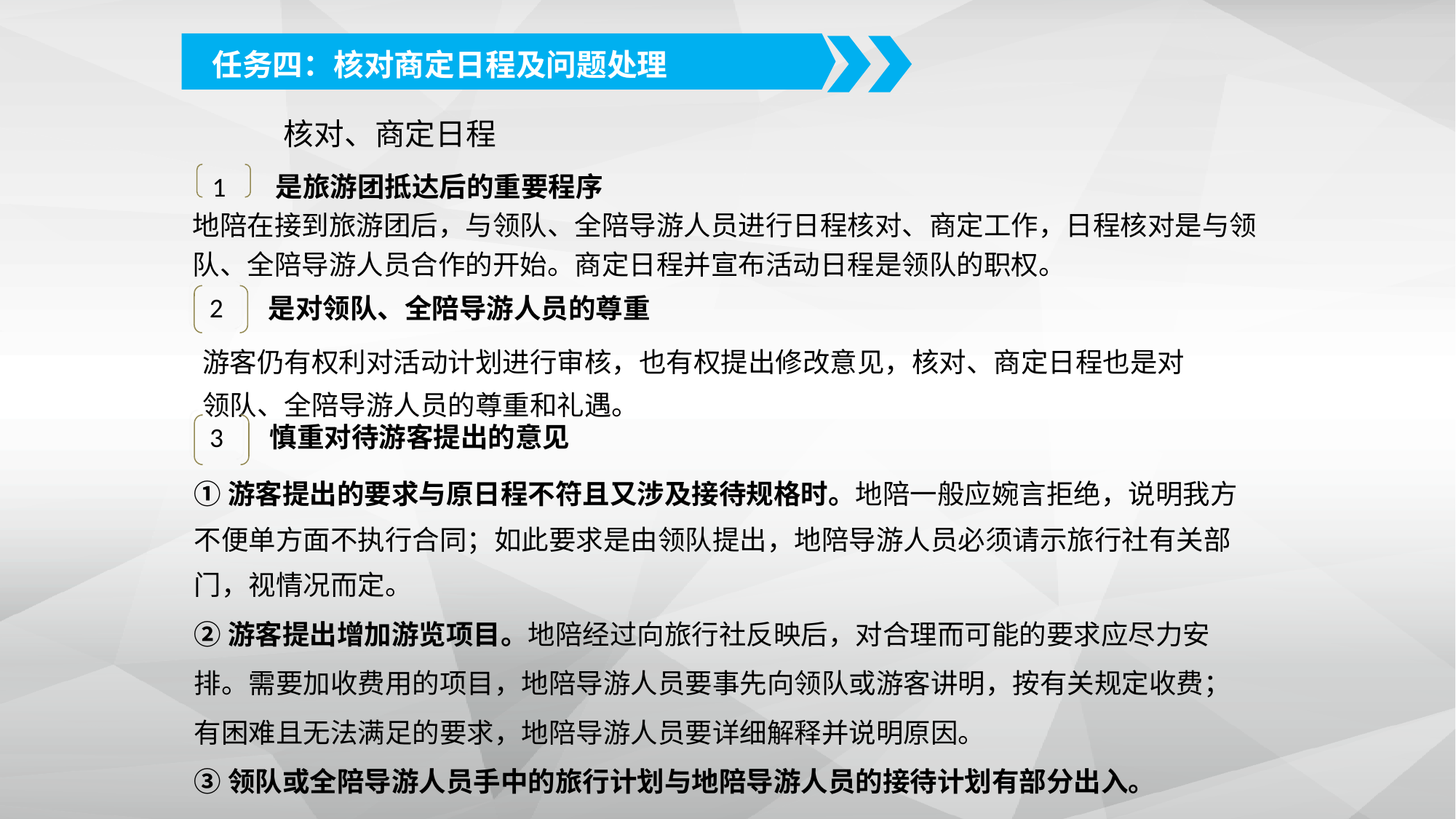

任务四：核对商定日程及问题处理
核对、商定日程
1

是旅游团抵达后的重要程序
地陪在接到旅游团后，与领队、全陪导游人员进行日程核对、商定工作，日程核对是与领队、全陪导游人员合作的开始。商定日程并宣布活动日程是领队的职权。
2

是对领队、全陪导游人员的尊重
游客仍有权利对活动计划进行审核，也有权提出修改意见，核对、商定日程也是对领队、全陪导游人员的尊重和礼遇。
3

慎重对待游客提出的意见
①游客提出的要求与原日程不符且又涉及接待规格时。地陪一般应婉言拒绝，说明我方不便单方面不执行合同；如此要求是由领队提出，地陪导游人员必须请示旅行社有关部门，视情况而定。
②游客提出增加游览项目。地陪经过向旅行社反映后，对合理而可能的要求应尽力安排。需要加收费用的项目，地陪导游人员要事先向领队或游客讲明，按有关规定收费；有困难且无法满足的要求，地陪导游人员要详细解释并说明原因。
③领队或全陪导游人员手中的旅行计划与地陪导游人员的接待计划有部分出入。